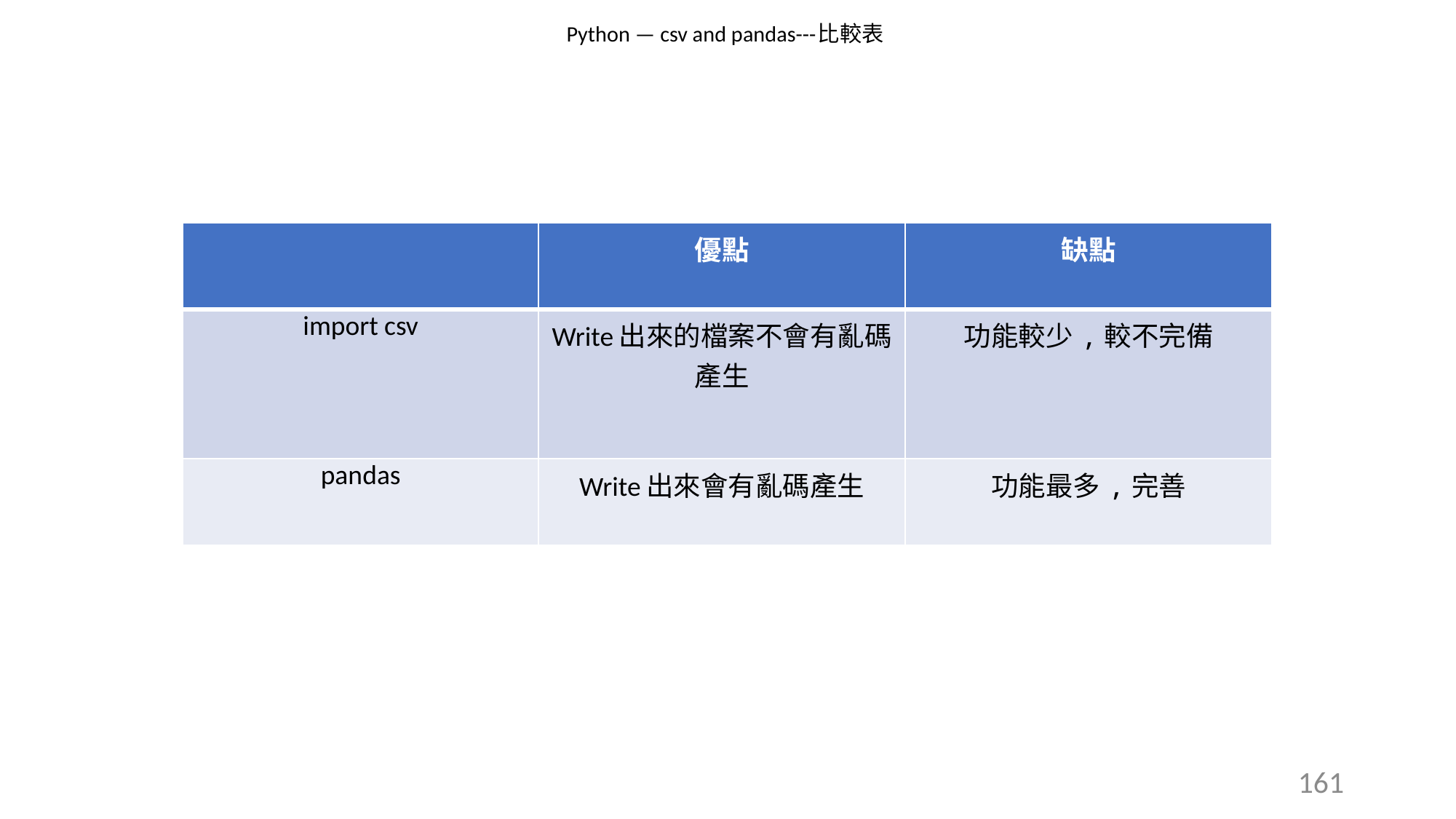

# Python — csv and pandas---比較表
|  | 優點 | 缺點 |
| --- | --- | --- |
| import csv | Write出來的檔案不會有亂碼產生 | 功能較少,較不完備 |
| pandas | Write出來會有亂碼產生 | 功能最多,完善 |
161